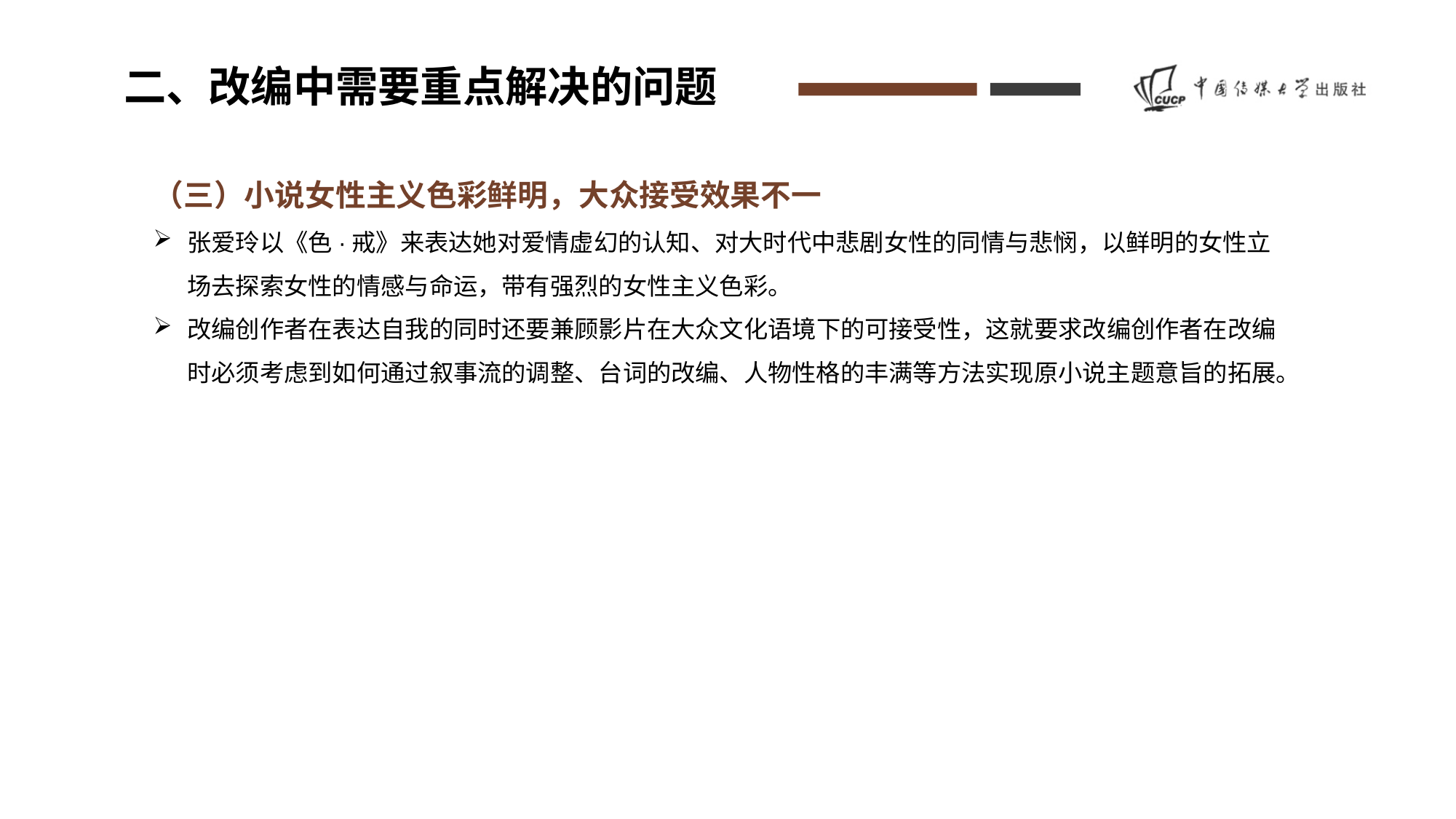

二、改编中需要重点解决的问题

（三）小说女性主义色彩鲜明，大众接受效果不一
张爱玲以《色·戒》来表达她对爱情虚幻的认知、对大时代中悲剧女性的同情与悲悯，以鲜明的女性立场去探索女性的情感与命运，带有强烈的女性主义色彩。
改编创作者在表达自我的同时还要兼顾影片在大众文化语境下的可接受性，这就要求改编创作者在改编时必须考虑到如何通过叙事流的调整、台词的改编、人物性格的丰满等方法实现原小说主题意旨的拓展。